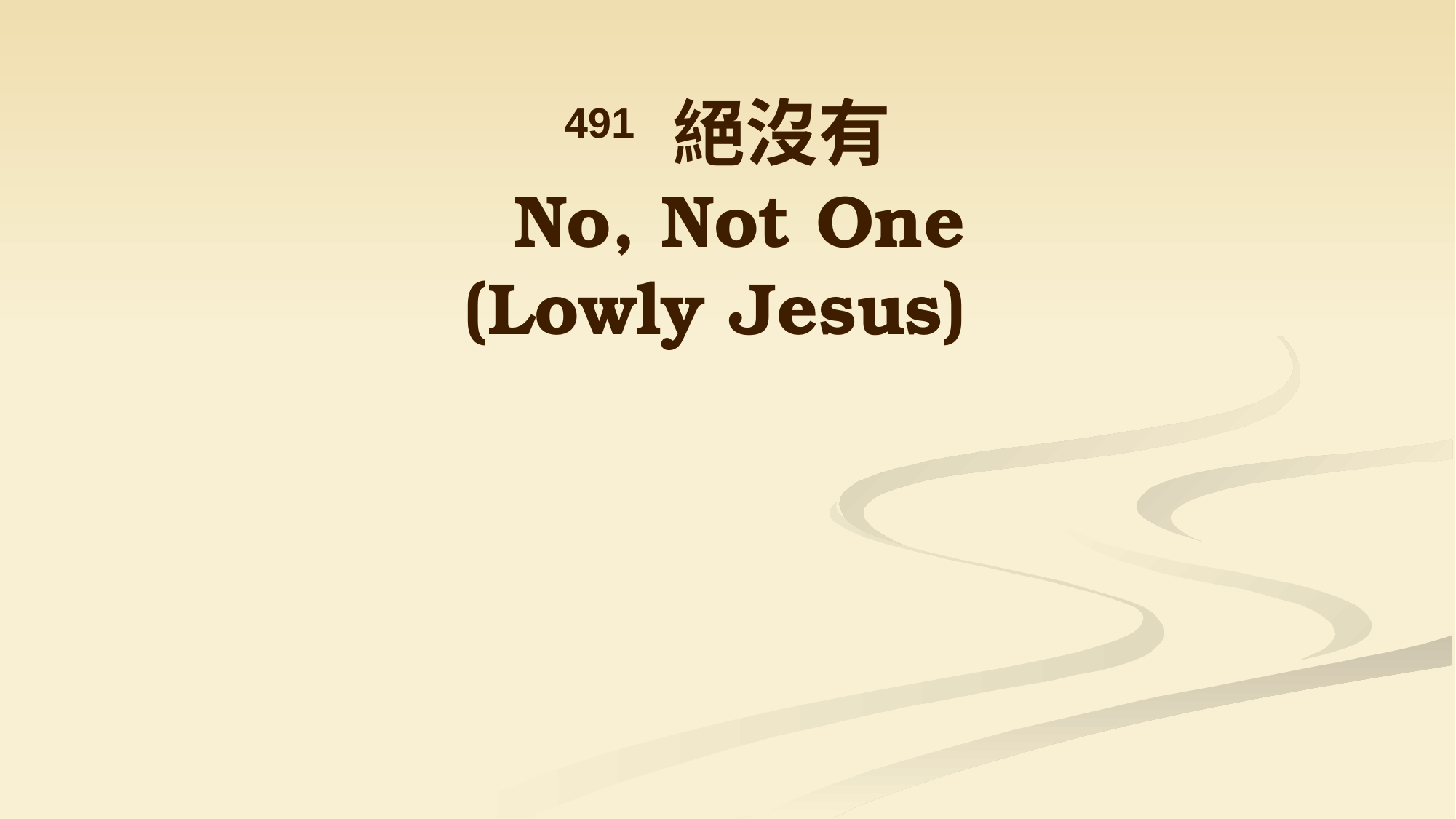

491 絕沒有
 No, Not One
(Lowly Jesus)